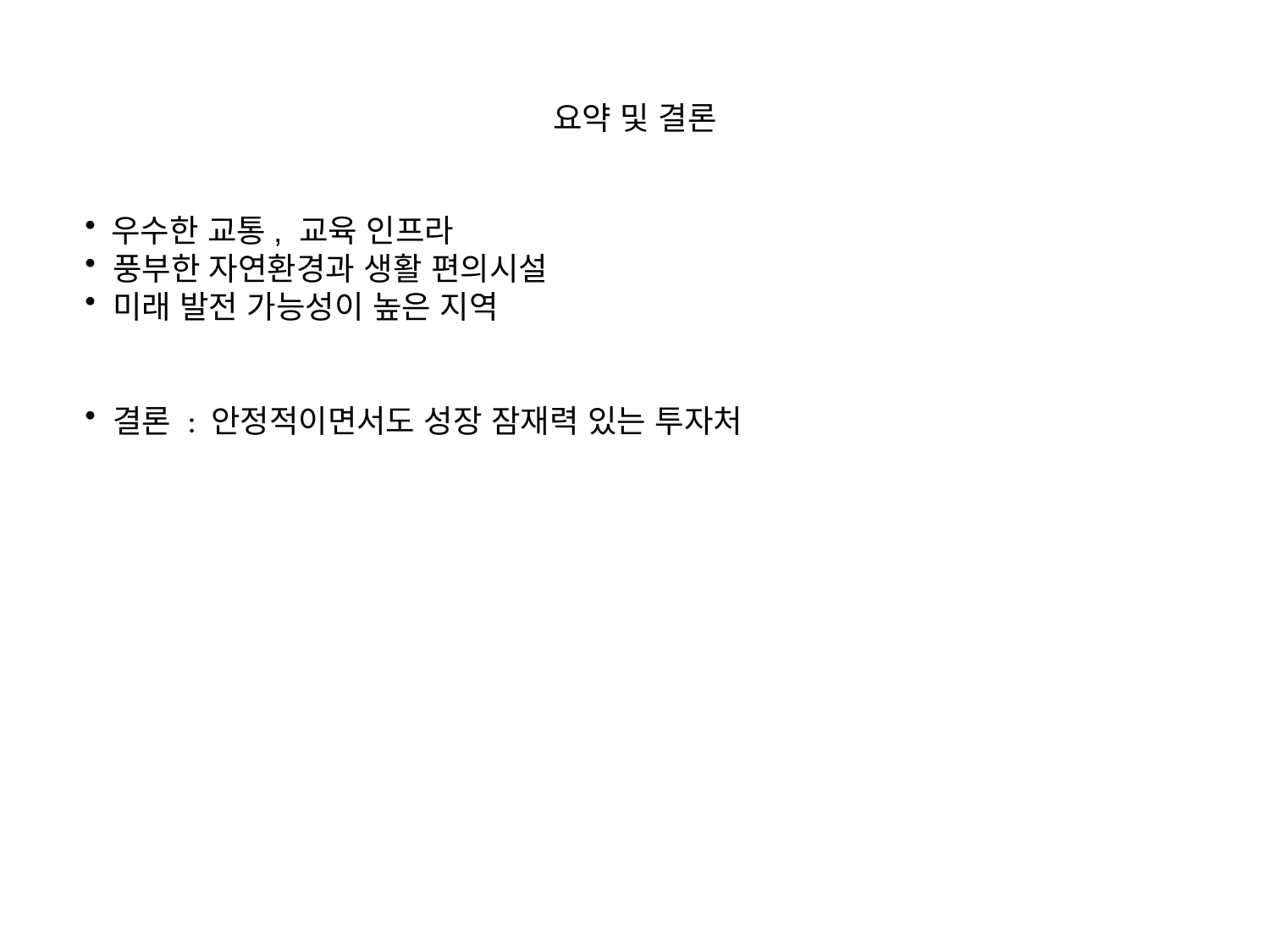

# 요약 및 결론
 우수한 교통, 교육 인프라
 풍부한 자연환경과 생활 편의시설
 미래 발전 가능성이 높은 지역

 결론 : 안정적이면서도 성장 잠재력 있는 투자처